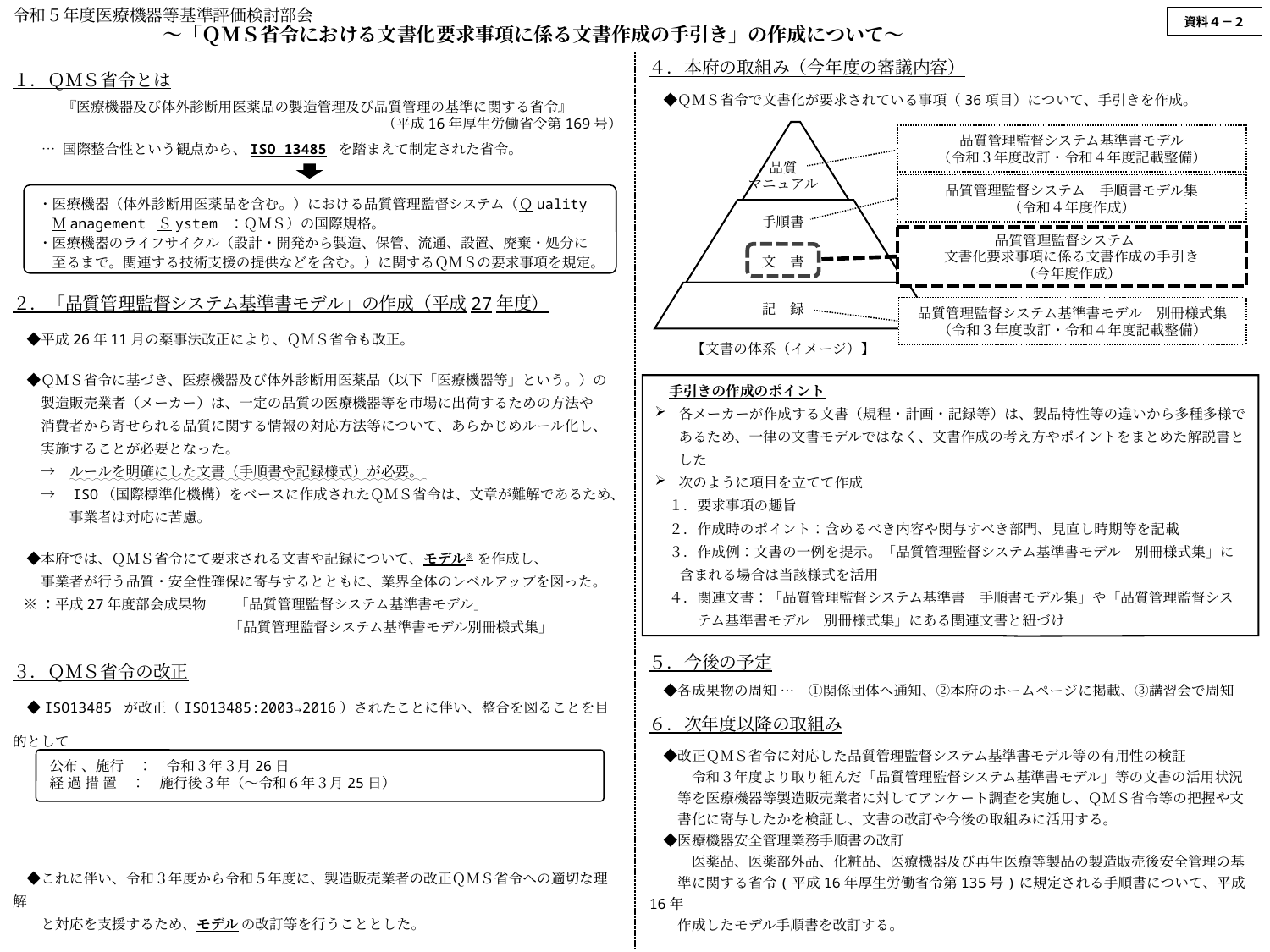

# 令和５年度医療機器等基準評価検討部会 　　　　　　　　　～「ＱＭＳ省令における文書化要求事項に係る文書作成の手引き」の作成について～
資料４－２
４．本府の取組み（今年度の審議内容）

　◆ＱＭＳ省令で文書化が要求されている事項（36項目）について、手引きを作成。

５．今後の予定

　◆各成果物の周知 …　①関係団体へ通知、②本府のホームページに掲載、③講習会で周知

６．次年度以降の取組み

　◆改正ＱＭＳ省令に対応した品質管理監督システム基準書モデル等の有用性の検証
　　　令和３年度より取り組んだ「品質管理監督システム基準書モデル」等の文書の活用状況
　　等を医療機器等製造販売業者に対してアンケート調査を実施し、ＱＭＳ省令等の把握や文
　　書化に寄与したかを検証し、文書の改訂や今後の取組みに活用する。
　◆医療機器安全管理業務手順書の改訂
　　　医薬品、医薬部外品、化粧品、医療機器及び再生医療等製品の製造販売後安全管理の基
　　準に関する省令(平成16年厚生労働省令第135号)に規定される手順書について、平成16年
　　作成したモデル手順書を改訂する。
１．ＱＭＳ省令とは
『医療機器及び体外診断用医薬品の製造管理及び品質管理の基準に関する省令』
 （平成16年厚生労働省令第169号）
        … 国際整合性という観点から、ISO 13485 を踏まえて制定された省令。

２．「品質管理監督システム基準書モデル」の作成（平成27年度）
　◆平成26年11月の薬事法改正により、ＱＭＳ省令も改正。

　◆ＱＭＳ省令に基づき、医療機器及び体外診断用医薬品（以下「医療機器等」という。）の
　　製造販売業者（メーカー）は、一定の品質の医療機器等を市場に出荷するための方法や
　　消費者から寄せられる品質に関する情報の対応方法等について、あらかじめルール化し、
　　実施することが必要となった。
　　→　ルールを明確にした文書（手順書や記録様式）が必要。
　　→　ISO（国際標準化機構）をベースに作成されたＱＭＳ省令は、文章が難解であるため、
　　　　事業者は対応に苦慮。

　◆本府では、ＱＭＳ省令にて要求される文書や記録について、モデル※ を作成し、
　　事業者が行う品質・安全性確保に寄与するとともに、業界全体のレベルアップを図った。
   ※：平成27年度部会成果物　　「品質管理監督システム基準書モデル」
　　　　　　　　　　　　　　 　「品質管理監督システム基準書モデル別冊様式集」

３．ＱＭＳ省令の改正
　◆ISO13485 が改正（ISO13485:2003→2016）されたことに伴い、整合を図ることを目的として
　　ＱＭＳ省令が一部改正。（令和３年厚生労働省令第60号）

　◆これに伴い、令和３年度から令和５年度に、製造販売業者の改正ＱＭＳ省令への適切な理解
　　と対応を支援するため、モデル の改訂等を行うこととした。

記　録
【文書の体系（イメージ）】
品質管理監督システム基準書モデル
（令和３年度改訂・令和４年度記載整備）

品質
マニュアル

品質管理監督システム　手順書モデル集
（令和４年度作成）
・医療機器（体外診断用医薬品を含む。）における品質管理監督システム（Ｑuality
　Ｍanagement Ｓystem ：ＱＭＳ）の国際規格。
・医療機器のライフサイクル（設計・開発から製造、保管、流通、設置、廃棄・処分に
　至るまで。関連する技術支援の提供などを含む。）に関するＱＭＳの要求事項を規定。
手順書
品質管理監督システム
文書化要求事項に係る文書作成の手引き
（今年度作成）

文　書
品質管理監督システム基準書モデル　別冊様式集（令和３年度改訂・令和４年度記載整備）
　手引きの作成のポイント
各メーカーが作成する文書（規程・計画・記録等）は、製品特性等の違いから多種多様であるため、一律の文書モデルではなく、文書作成の考え方やポイントをまとめた解説書とした
次のように項目を立てて作成
　１．要求事項の趣旨
　２．作成時のポイント：含めるべき内容や関与すべき部門、見直し時期等を記載
　３．作成例：文書の一例を提示。「品質管理監督システム基準書モデル　別冊様式集」に
      含まれる場合は当該様式を活用
　４．関連文書：「品質管理監督システム基準書　手順書モデル集」や「品質管理監督シス
　　　テム基準書モデル　別冊様式集」にある関連文書と紐づけ
公布 、施行　：　令和３年３月26日
経 過 措 置　：　施行後３年（～令和６年３月25日）